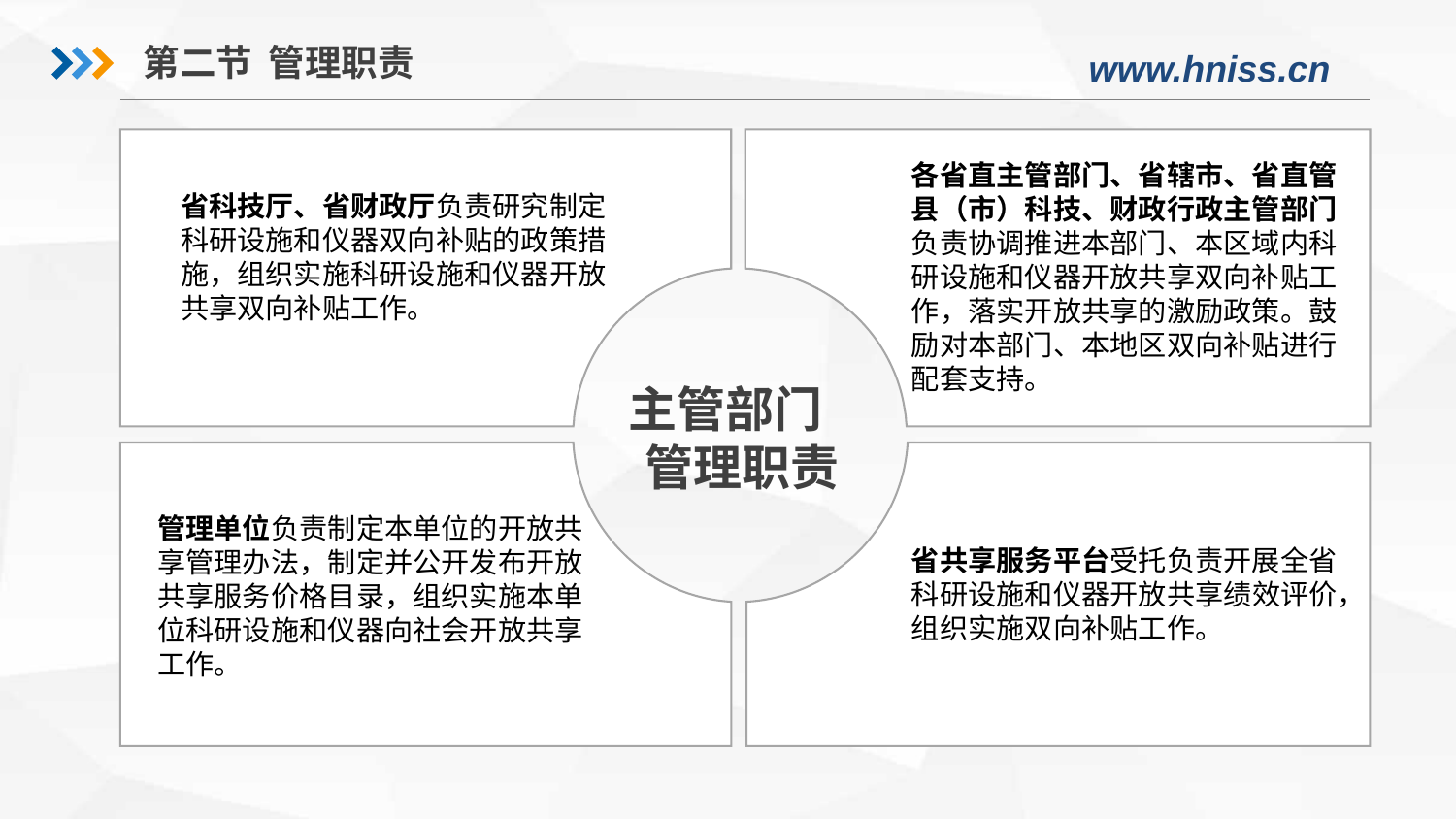

第二节  管理职责

各省直主管部门、省辖市、省直管县（市）科技、财政行政主管部门负责协调推进本部门、本区域内科研设施和仪器开放共享双向补贴工作，落实开放共享的激励政策。鼓励对本部门、本地区双向补贴进行配套支持。
省科技厅、省财政厅负责研究制定科研设施和仪器双向补贴的政策措施，组织实施科研设施和仪器开放共享双向补贴工作。
主管部门    管理职责
管理单位负责制定本单位的开放共享管理办法，制定并公开发布开放共享服务价格目录，组织实施本单位科研设施和仪器向社会开放共享工作。
省共享服务平台受托负责开展全省科研设施和仪器开放共享绩效评价，组织实施双向补贴工作。